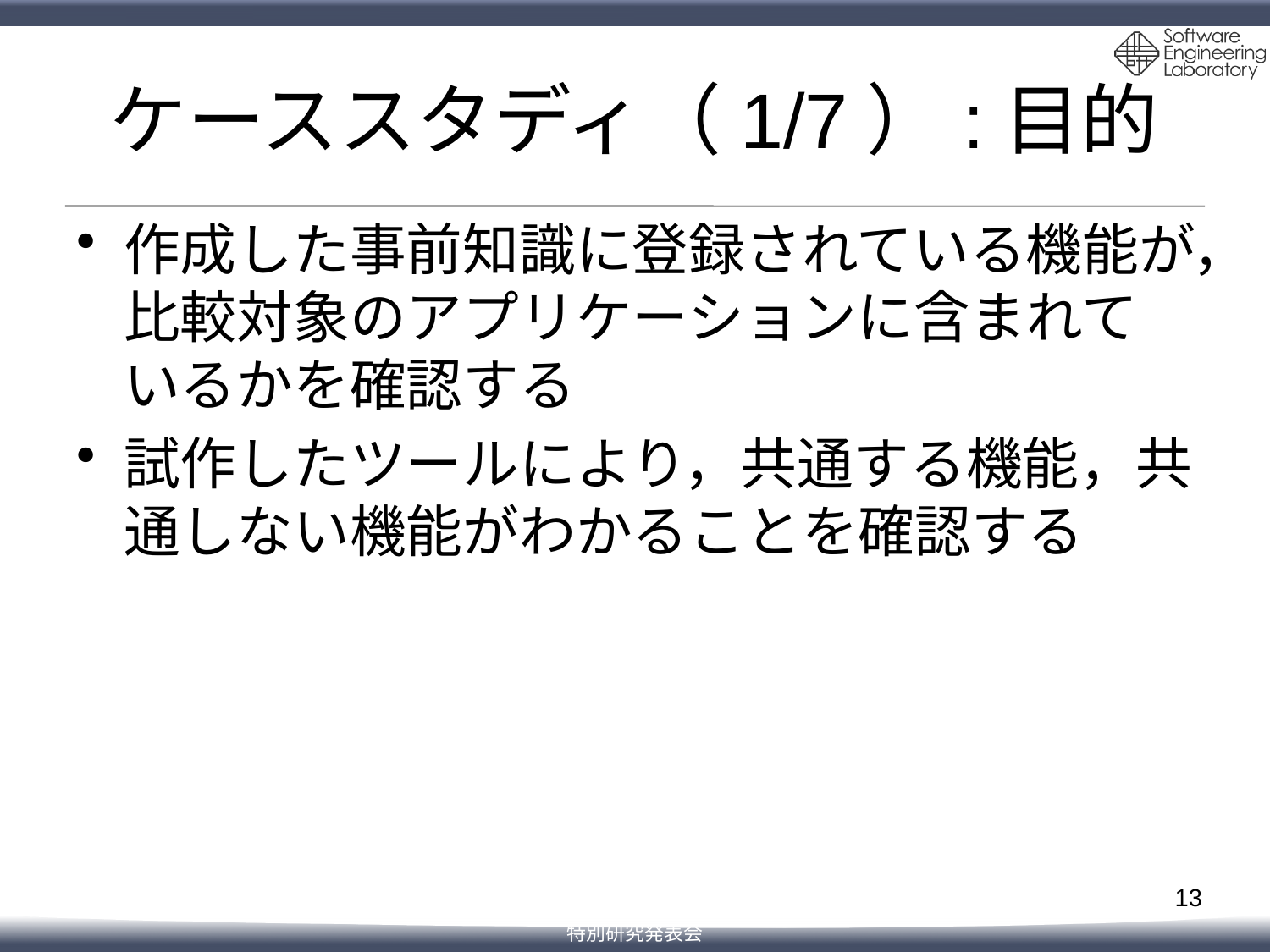

# ケーススタディ（1/7）:目的
作成した事前知識に登録されている機能が，比較対象のアプリケーションに含まれているかを確認する
試作したツールにより，共通する機能，共通しない機能がわかることを確認する
13
特別研究発表会